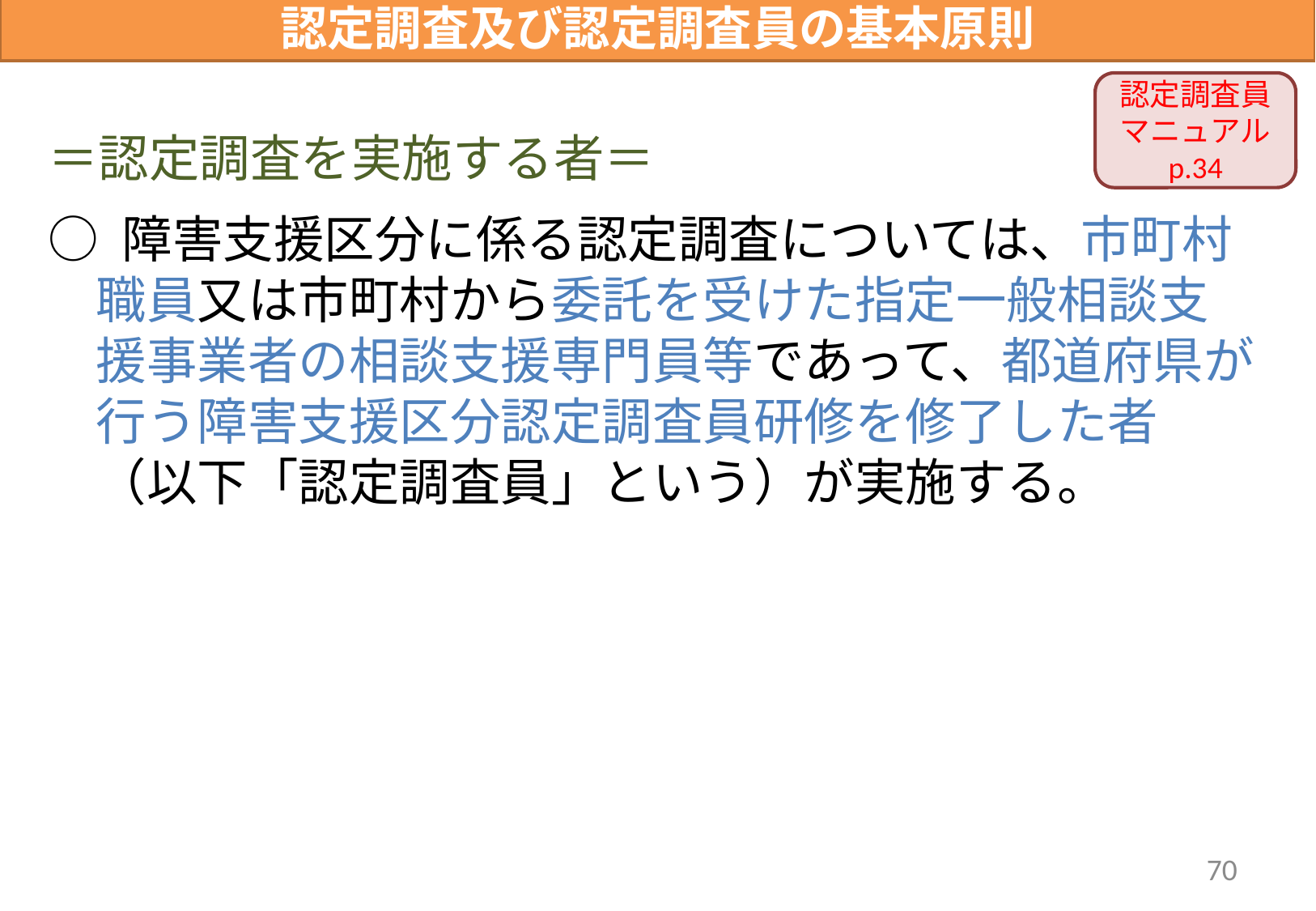

認定調査及び認定調査員の基本原則
認定調査員マニュアル
p.34
＝認定調査を実施する者＝
○ 障害支援区分に係る認定調査については、市町村職員又は市町村から委託を受けた指定一般相談支援事業者の相談支援専門員等であって、都道府県が行う障害支援区分認定調査員研修を修了した者（以下「認定調査員」という）が実施する。
70